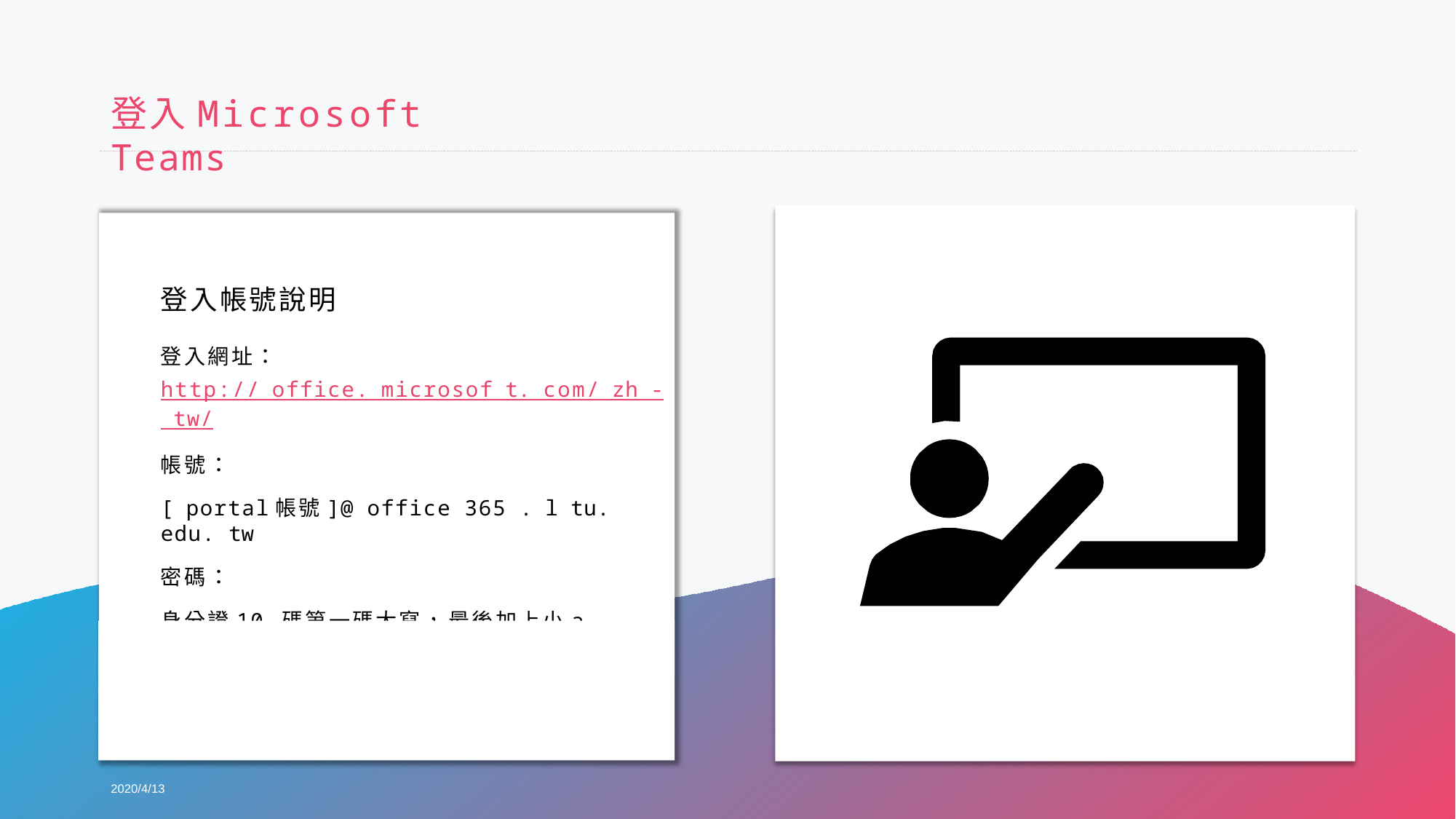

# 登入Microsoft Teams

登入帳號說明

登入網址：
http:// office. microsof t. com/ zh - tw/

帳號：

[ portal帳號]@ office 365 . l tu. edu. tw

密碼：

身分證10 碼第一碼大寫， 最後加上小a

例如： B 123456789 a

2020/4/13